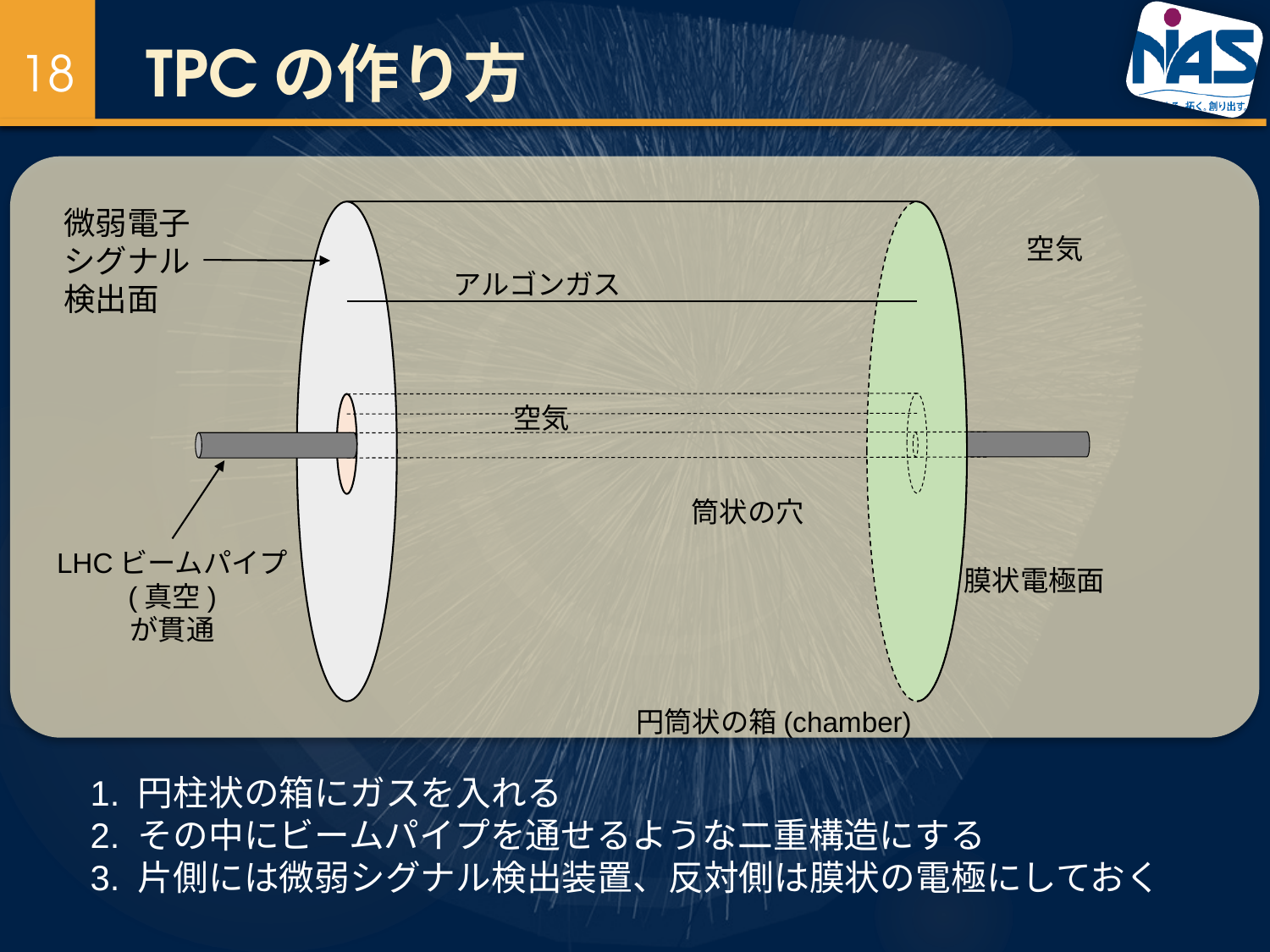

18
# TPCの作り方

微弱電子
シグナル
検出面

空気
アルゴンガス

空気

筒状の穴
LHCビームパイプ
(真空)
が貫通
膜状電極面
円筒状の箱(chamber)
1. 円柱状の箱にガスを入れる
2. その中にビームパイプを通せるような二重構造にする
3. 片側には微弱シグナル検出装置、反対側は膜状の電極にしておく